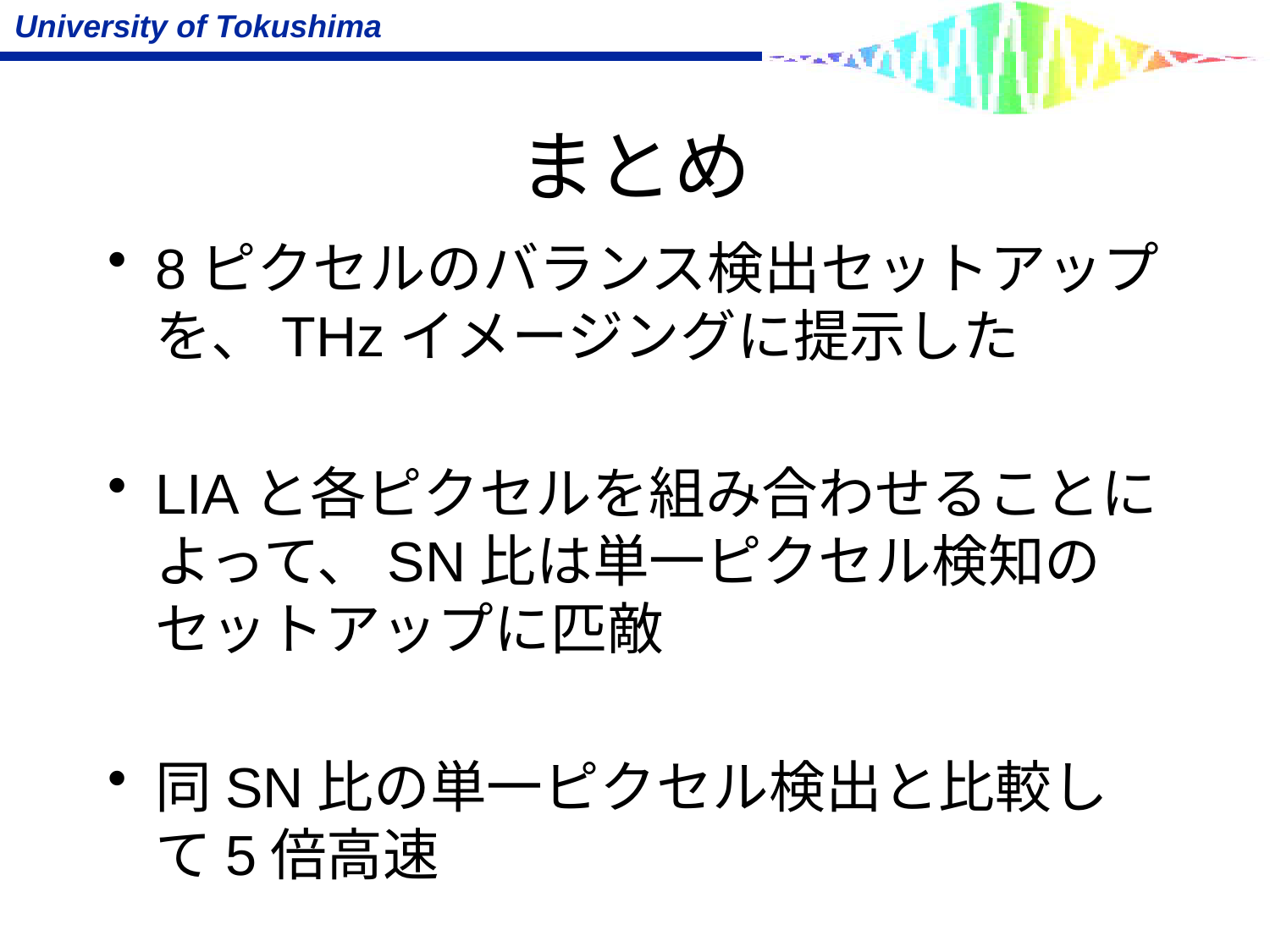

# まとめ
8ピクセルのバランス検出セットアップを、THzイメージングに提示した

LIAと各ピクセルを組み合わせることによって、SN比は単一ピクセル検知のセットアップに匹敵

同SN比の単一ピクセル検出と比較して5倍高速